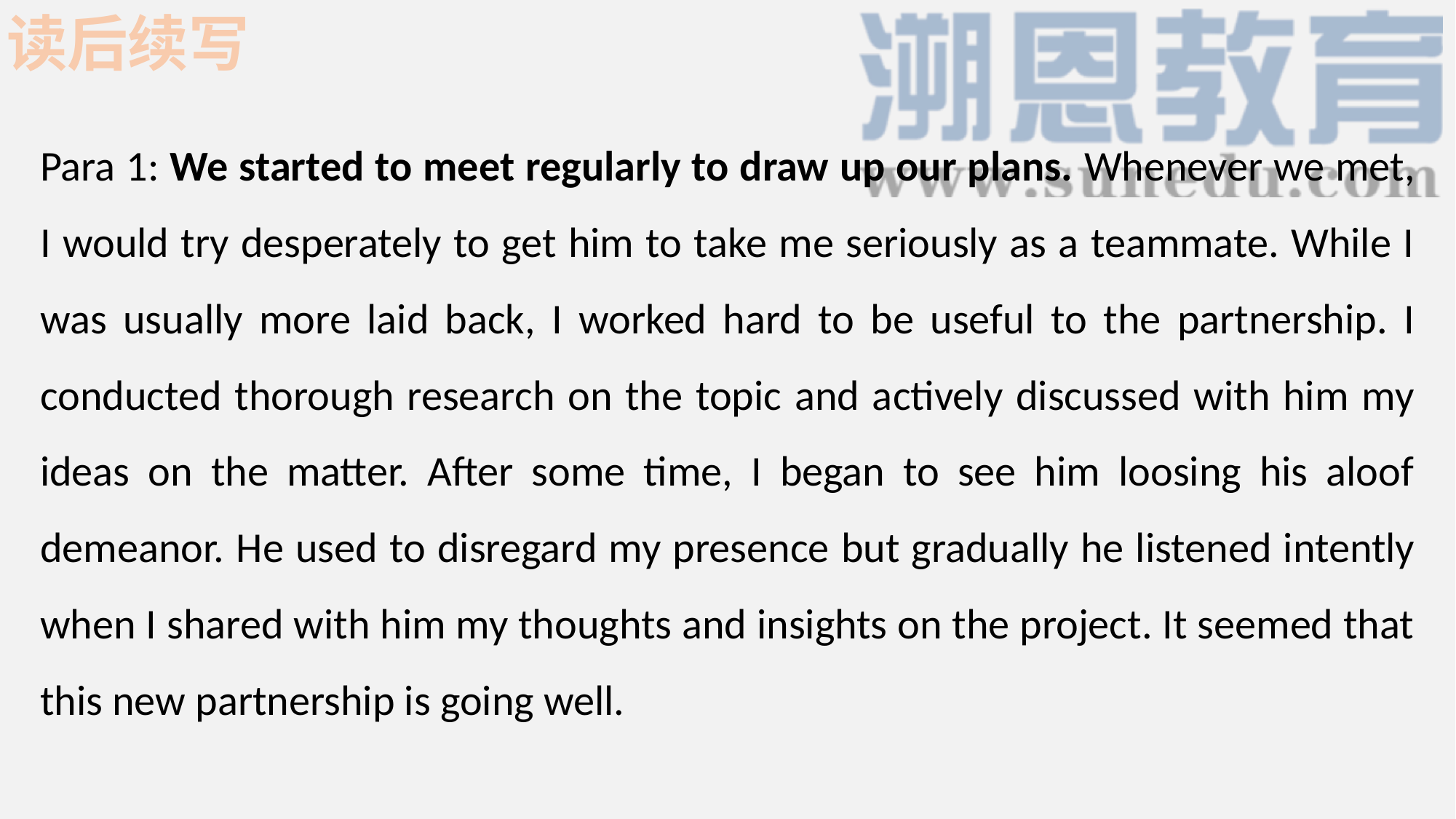

读后续写
Para 1: We started to meet regularly to draw up our plans. Whenever we met, I would try desperately to get him to take me seriously as a teammate. While I was usually more laid back, I worked hard to be useful to the partnership. I conducted thorough research on the topic and actively discussed with him my ideas on the matter. After some time, I began to see him loosing his aloof demeanor. He used to disregard my presence but gradually he listened intently when I shared with him my thoughts and insights on the project. It seemed that this new partnership is going well.